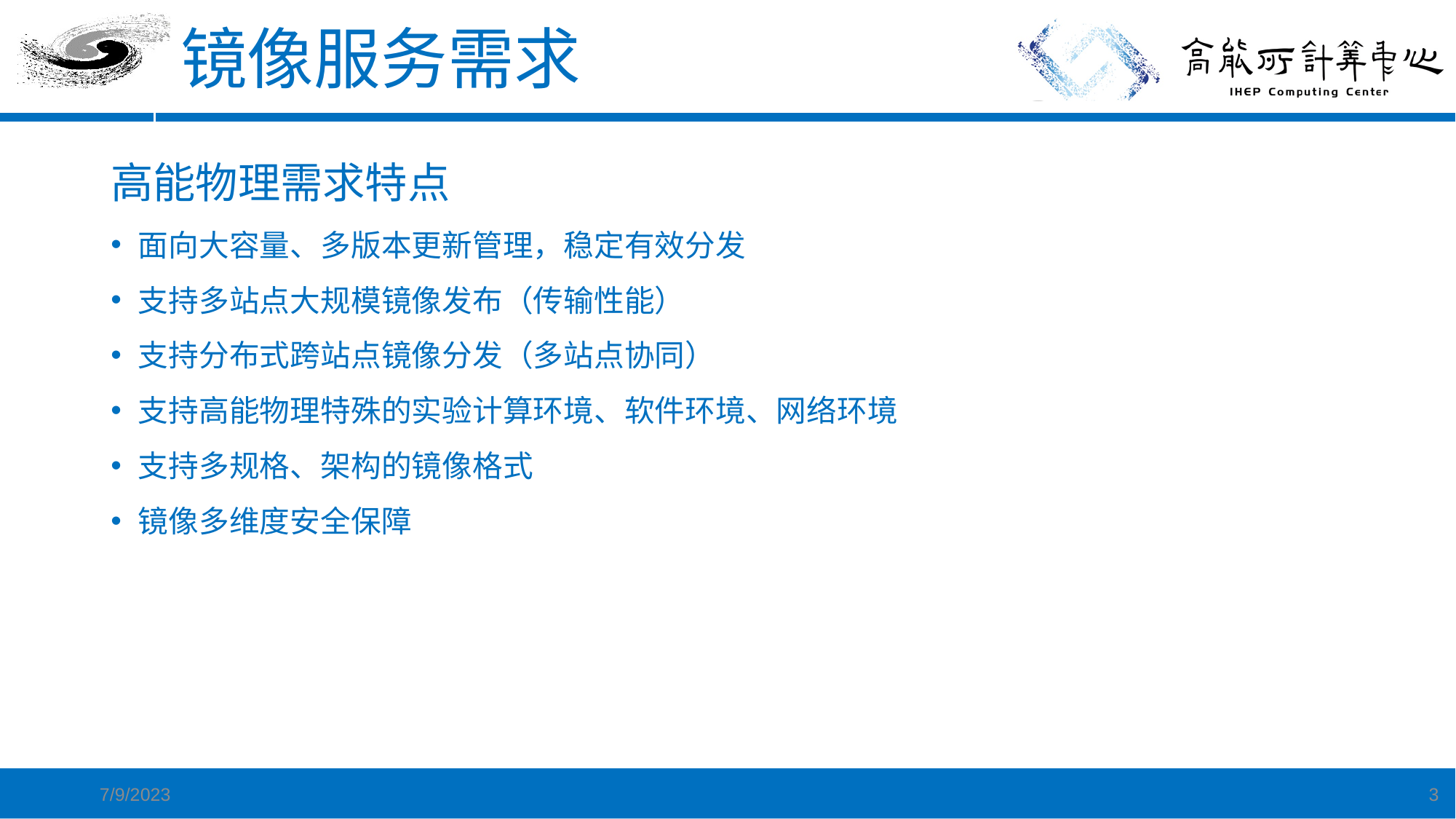

# 镜像服务需求
高能物理需求特点
面向大容量、多版本更新管理，稳定有效分发
支持多站点大规模镜像发布（传输性能）
支持分布式跨站点镜像分发（多站点协同）
支持高能物理特殊的实验计算环境、软件环境、网络环境
支持多规格、架构的镜像格式
镜像多维度安全保障
7/9/2023
3